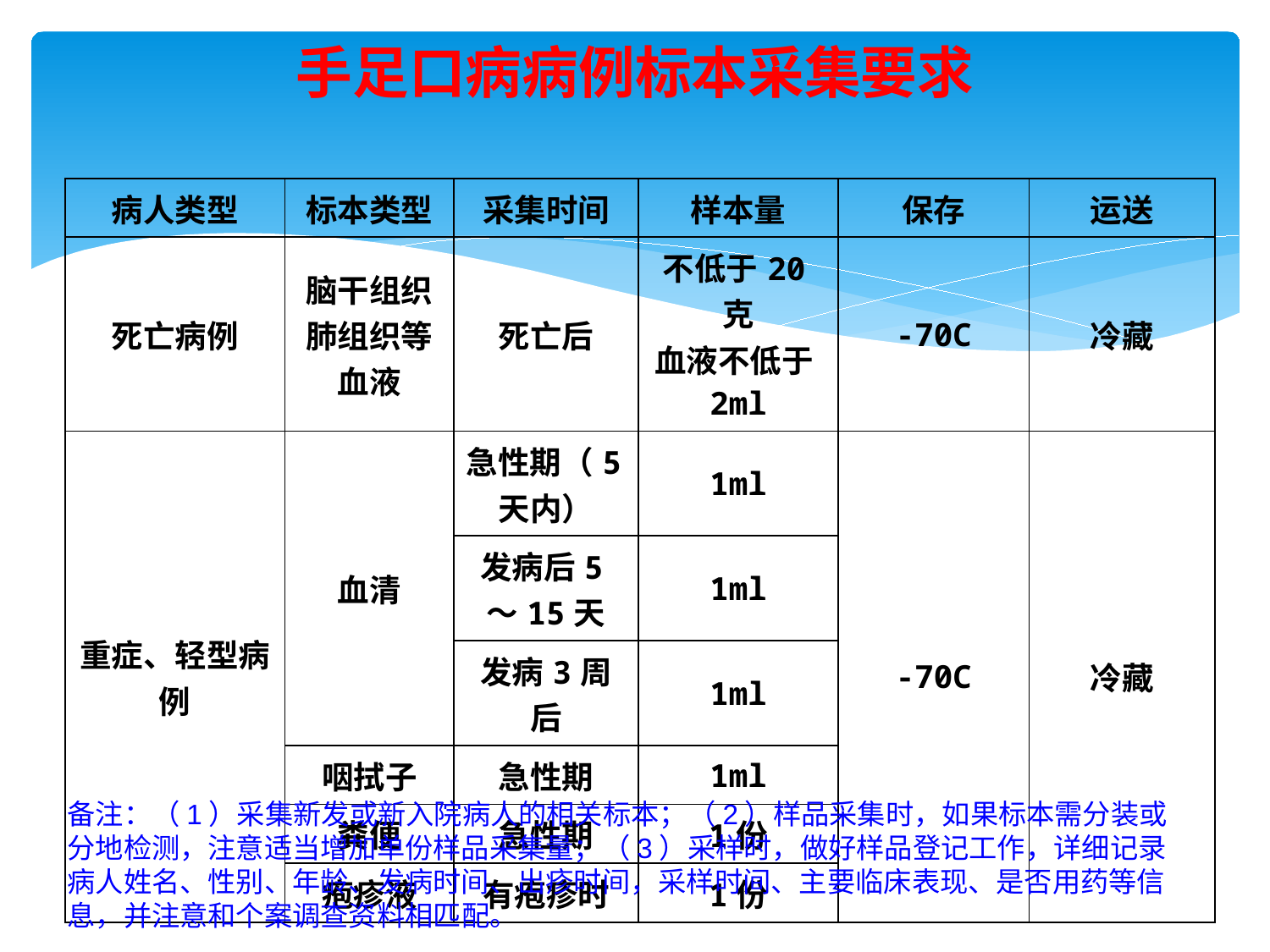

# 手足口病病例标本采集要求
| 病人类型 | 标本类型 | 采集时间 | 样本量 | 保存 | 运送 |
| --- | --- | --- | --- | --- | --- |
| 死亡病例 | 脑干组织 肺组织等 血液 | 死亡后 | 不低于20克 血液不低于2ml | -70C | 冷藏 |
| 重症、轻型病例 | 血清 | 急性期（5天内） | 1ml | -70C | 冷藏 |
|  |  | 发病后5～15天 | 1ml |  |  |
|  |  | 发病3周后 | 1ml |  |  |
|  | 咽拭子 | 急性期 | 1ml |  |  |
|  | 粪便 | 急性期 | 1份 |  |  |
|  | 疱疹液 | 有疱疹时 | 1份 |  |  |
备注：（1）采集新发或新入院病人的相关标本；（2）样品采集时，如果标本需分装或分地检测，注意适当增加单份样品采集量；（3）采样时，做好样品登记工作，详细记录病人姓名、性别、年龄、发病时间、出疹时间，采样时间、主要临床表现、是否用药等信息，并注意和个案调查资料相匹配。